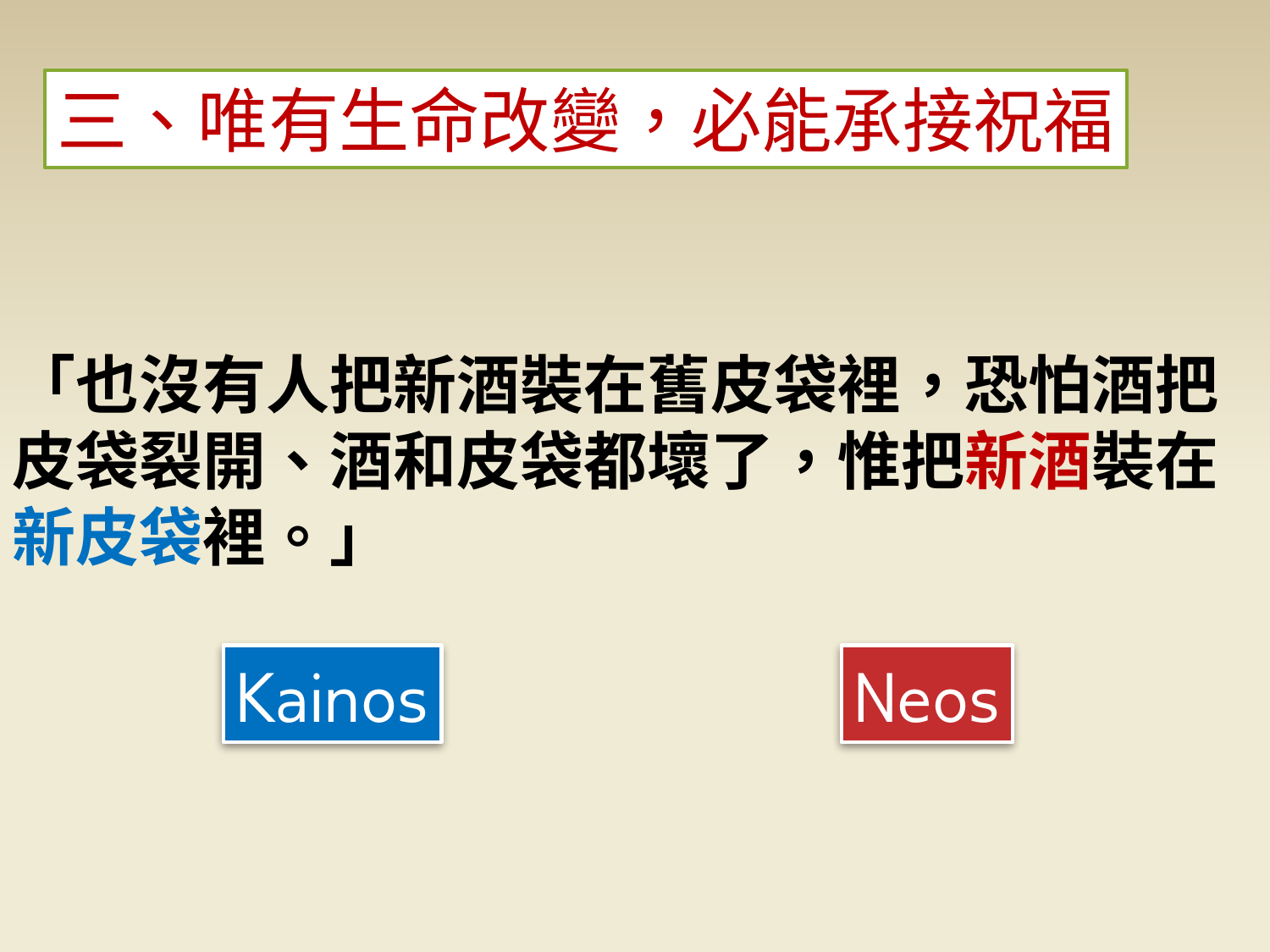

三、唯有生命改變，必能承接祝福
「也沒有人把新酒裝在舊皮袋裡，恐怕酒把皮袋裂開、酒和皮袋都壞了，惟把新酒裝在新皮袋裡。」
Kainos
Neos